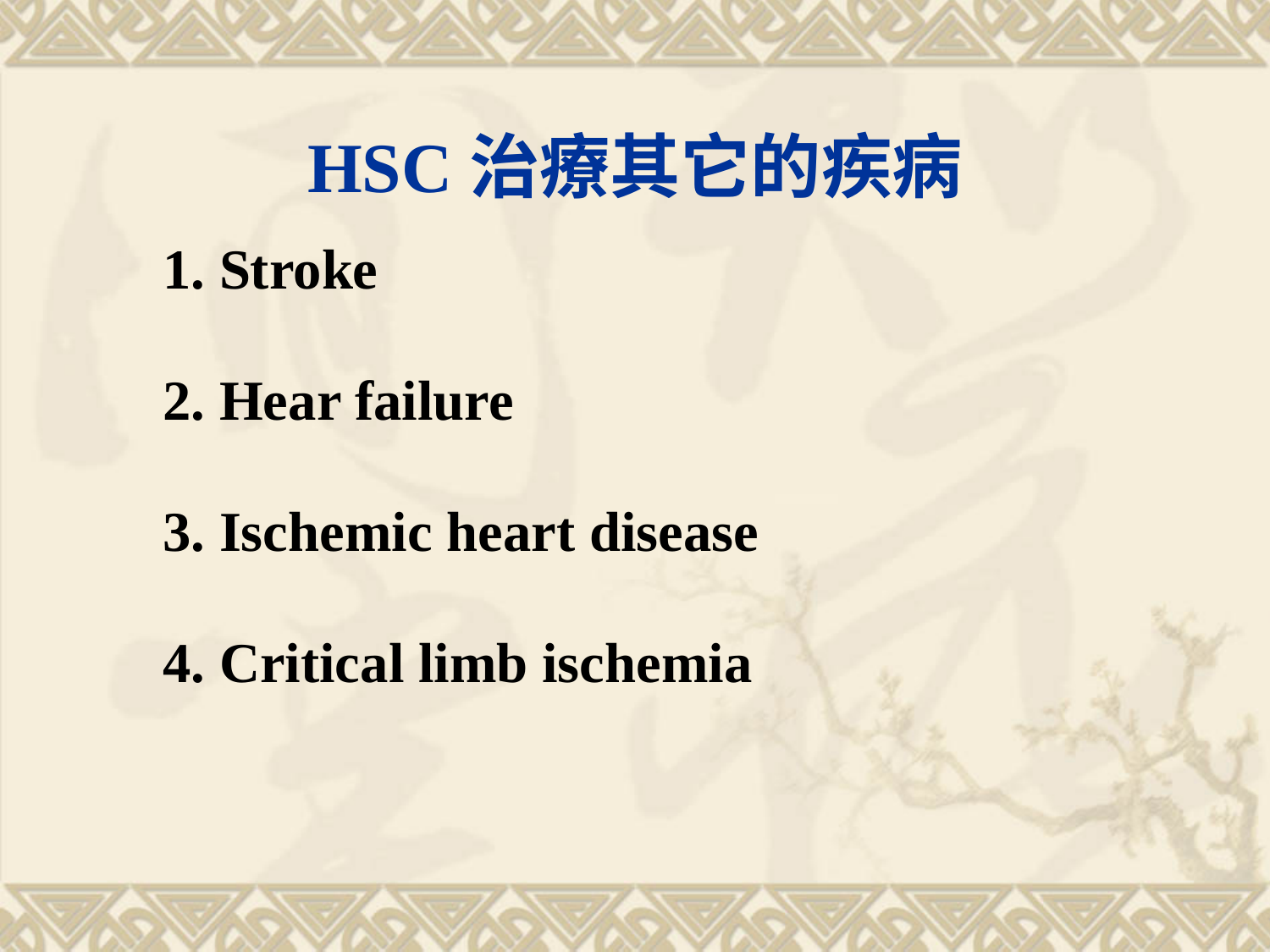

# HSC治療其它的疾病
1. Stroke
2. Hear failure
3. Ischemic heart disease
4. Critical limb ischemia